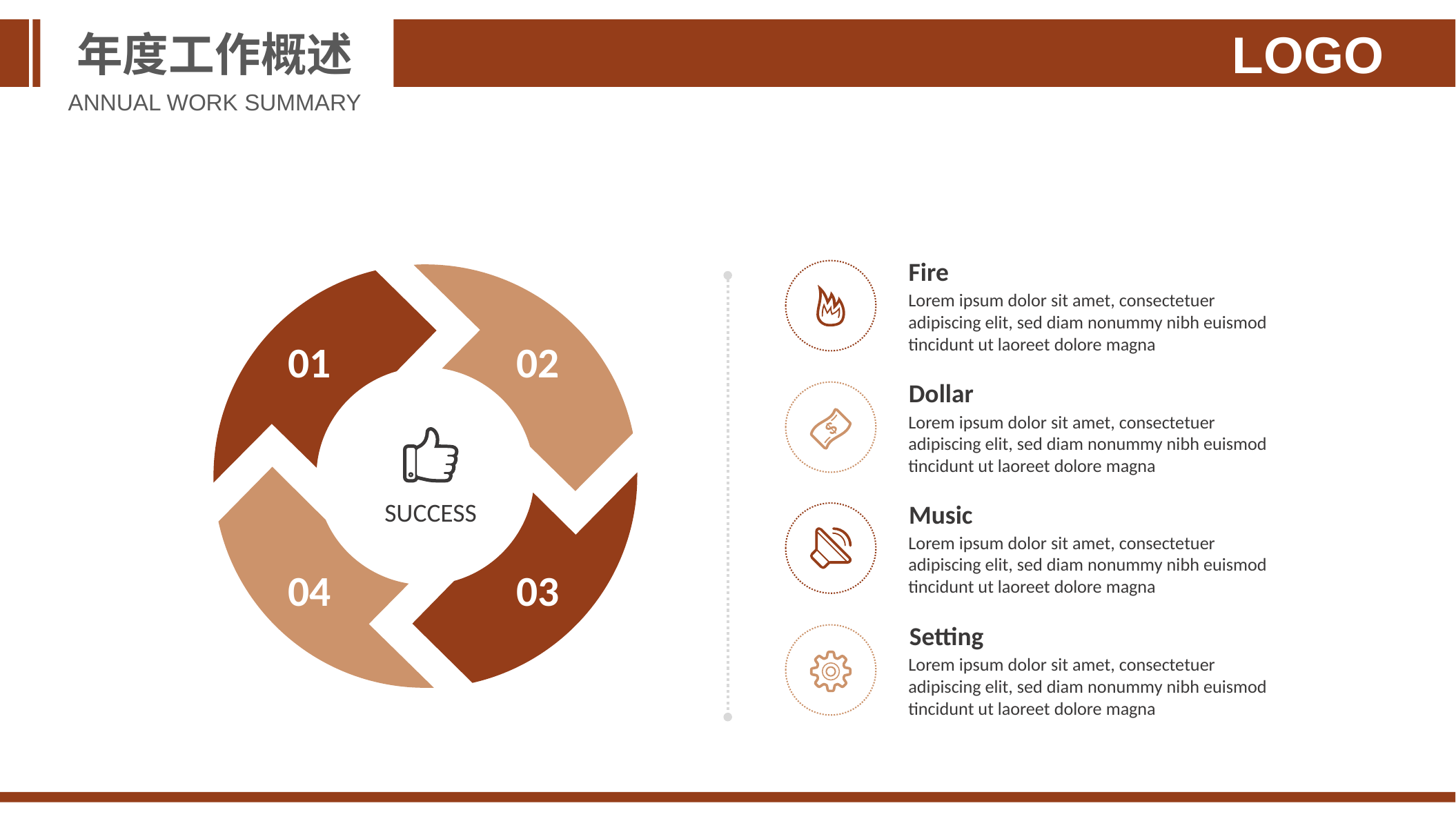

年度工作概述
LOGO
ANNUAL WORK SUMMARY
Fire
Lorem ipsum dolor sit amet, consectetuer adipiscing elit, sed diam nonummy nibh euismod tincidunt ut laoreet dolore magna

02

01
Dollar
Lorem ipsum dolor sit amet, consectetuer adipiscing elit, sed diam nonummy nibh euismod tincidunt ut laoreet dolore magna

04

03
SUCCESS
Music
Lorem ipsum dolor sit amet, consectetuer adipiscing elit, sed diam nonummy nibh euismod tincidunt ut laoreet dolore magna

Setting
Lorem ipsum dolor sit amet, consectetuer adipiscing elit, sed diam nonummy nibh euismod tincidunt ut laoreet dolore magna